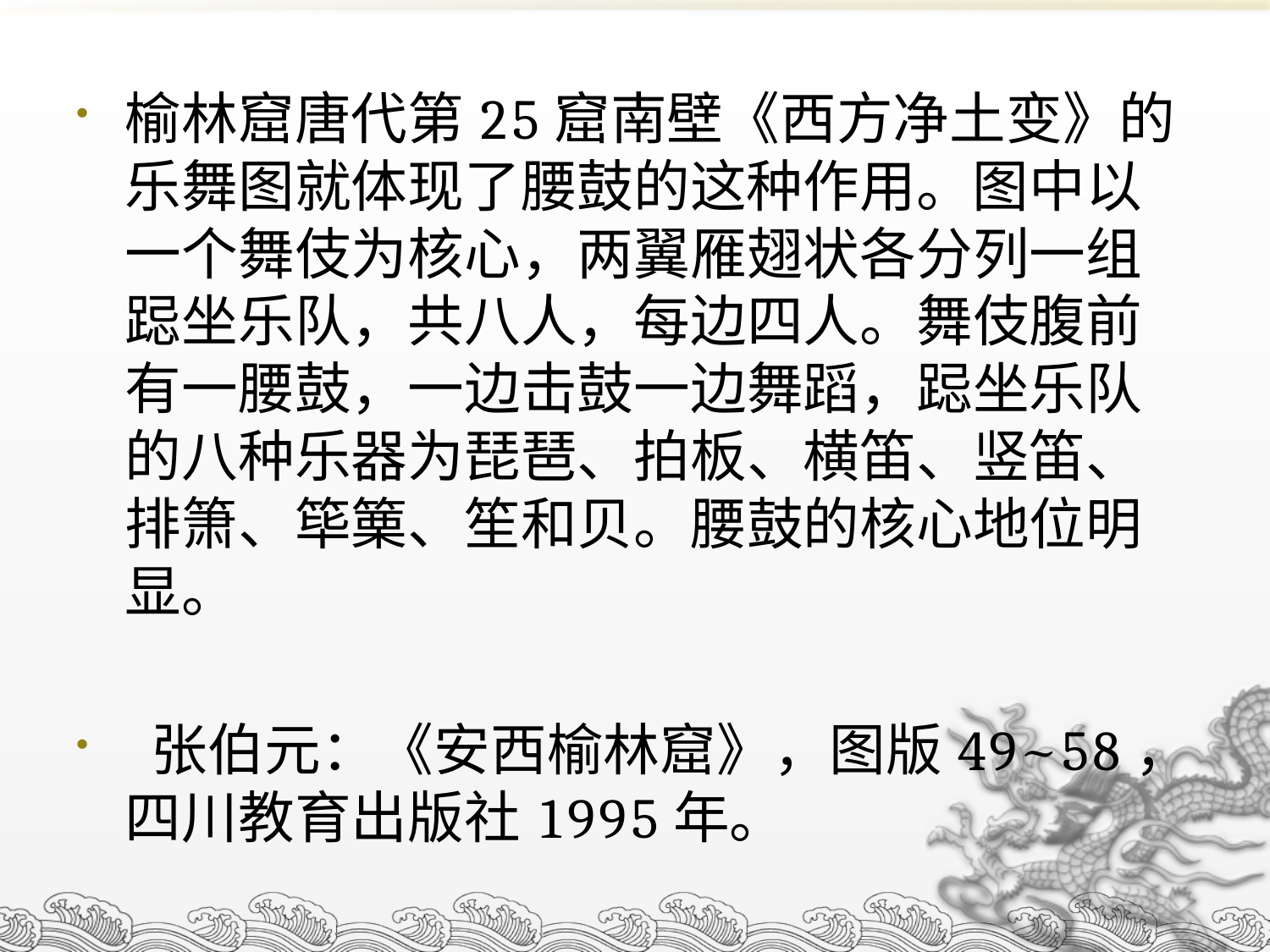

#
榆林窟唐代第25窟南壁《西方净土变》的乐舞图就体现了腰鼓的这种作用。图中以一个舞伎为核心，两翼雁翅状各分列一组跽坐乐队，共八人，每边四人。舞伎腹前有一腰鼓，一边击鼓一边舞蹈，跽坐乐队的八种乐器为琵琶、拍板、横笛、竖笛、排箫、筚篥、笙和贝。腰鼓的核心地位明显。

 张伯元：《安西榆林窟》，图版49~58，四川教育出版社1995年。